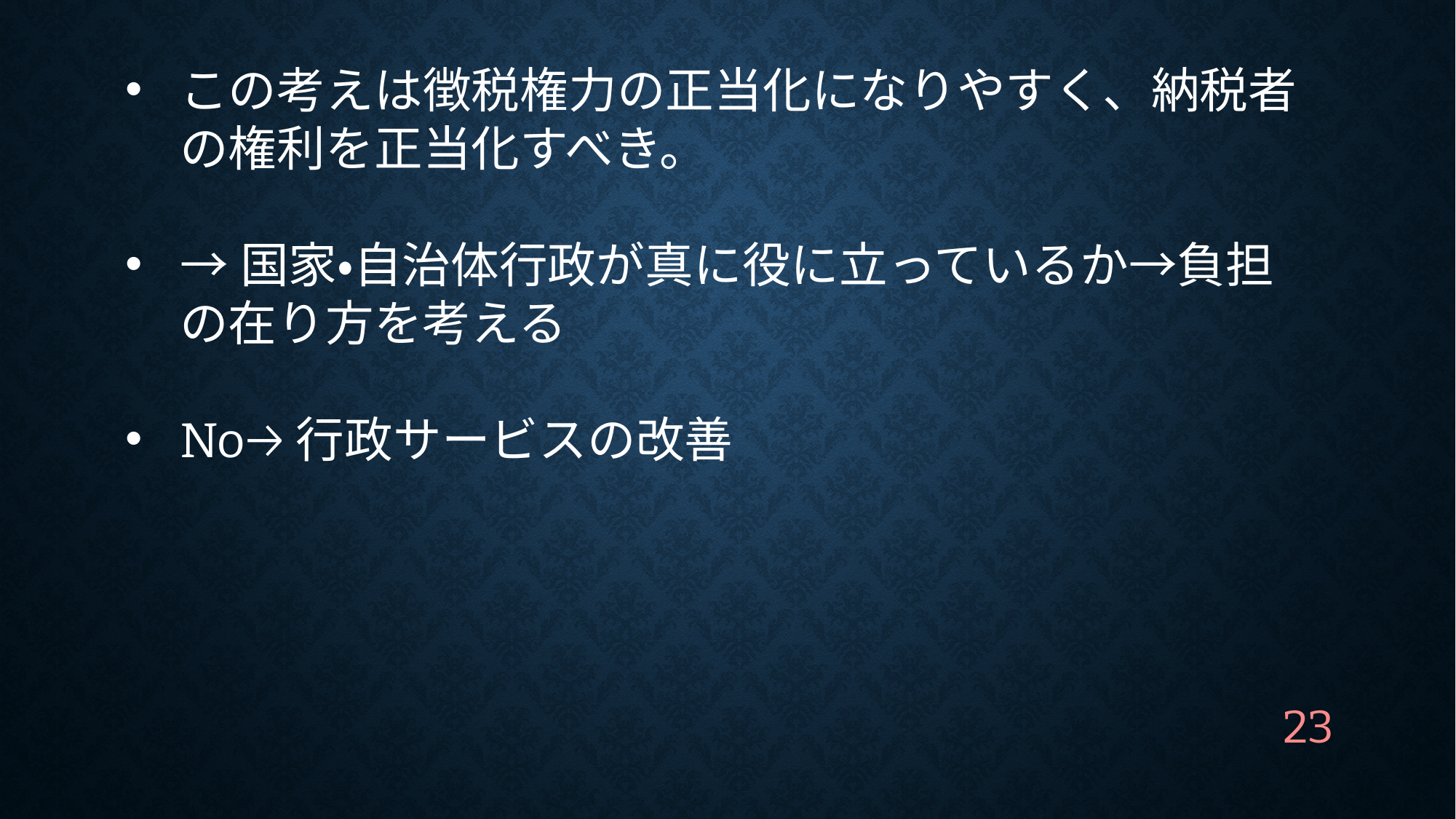

この考えは徴税権力の正当化になりやすく、納税者の権利を正当化すべき。

→国家・自治体行政が真に役に立っているか→負担の在り方を考える

No→行政サービスの改善
23